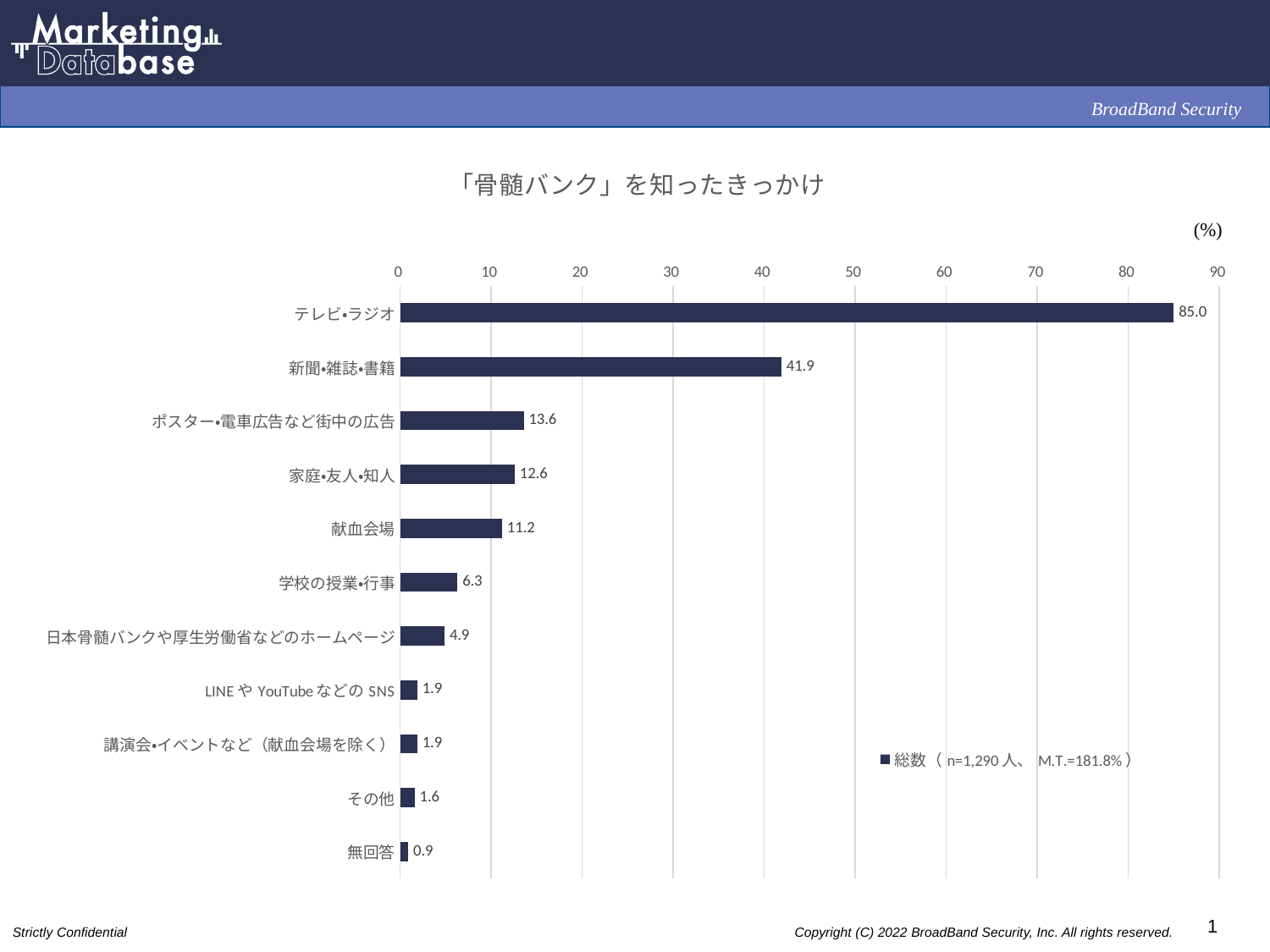

### Chart: 「骨髄バンク」を知ったきっかけ

| Category | 総数（n=1,290人、M.T.=181.8%） |
|---|---|
| テレビ・ラジオ | 85.0 |
| 新聞・雑誌・書籍 | 41.9 |
| ポスター・電車広告など街中の広告 | 13.6 |
| 家庭・友人・知人 | 12.6 |
| 献血会場 | 11.2 |
| 学校の授業・行事 | 6.3 |
| 日本骨髄バンクや厚生労働省などのホームページ | 4.9 |
| LINEやYouTubeなどのSNS | 1.9 |
| 講演会・イベントなど（献血会場を除く） | 1.9 |
| その他 | 1.6 |
| 無回答 | 0.9 |